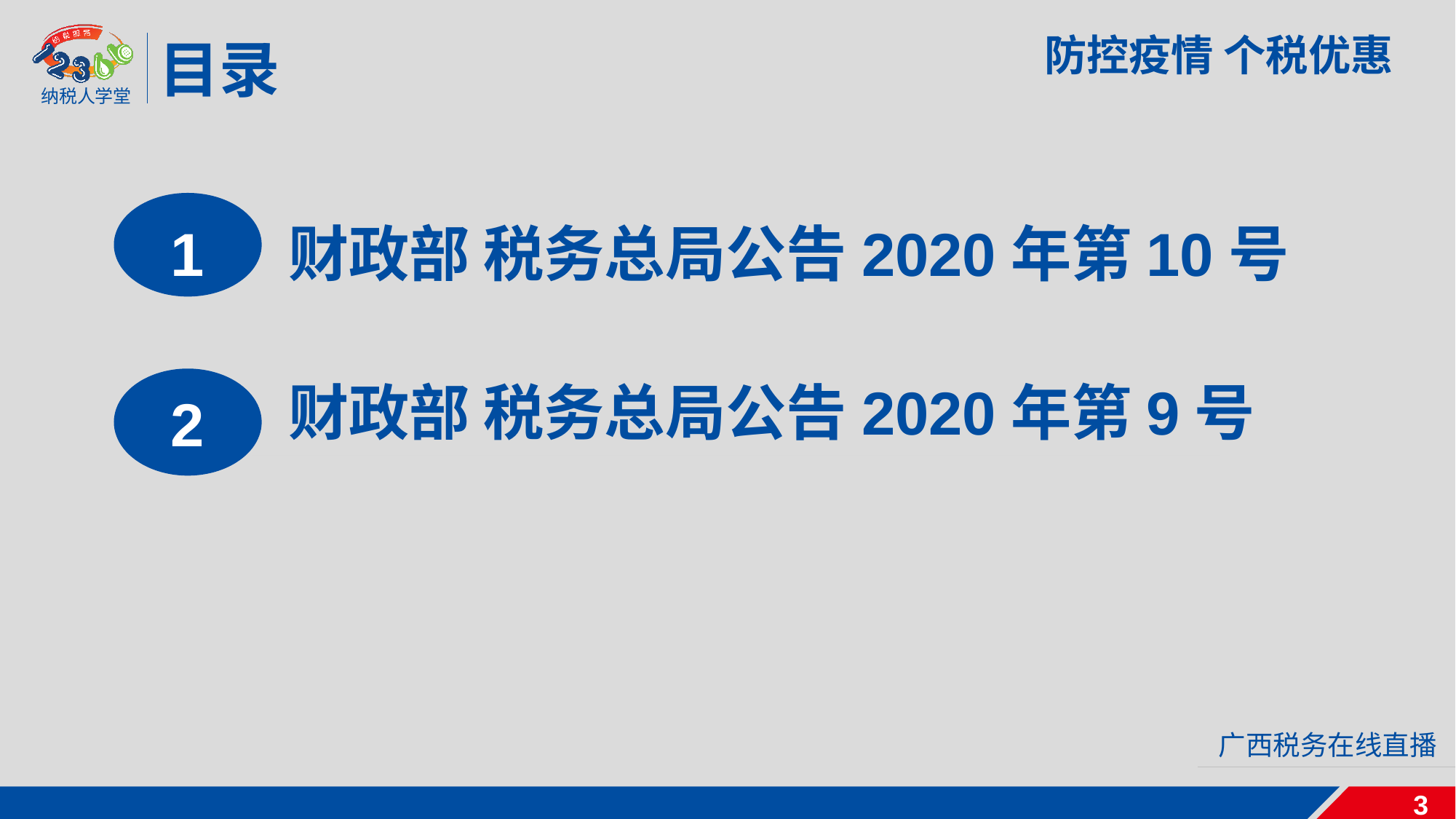

防控疫情 个税优惠
目录

1
财政部 税务总局公告2020年第10号

2
财政部 税务总局公告2020年第9号
3